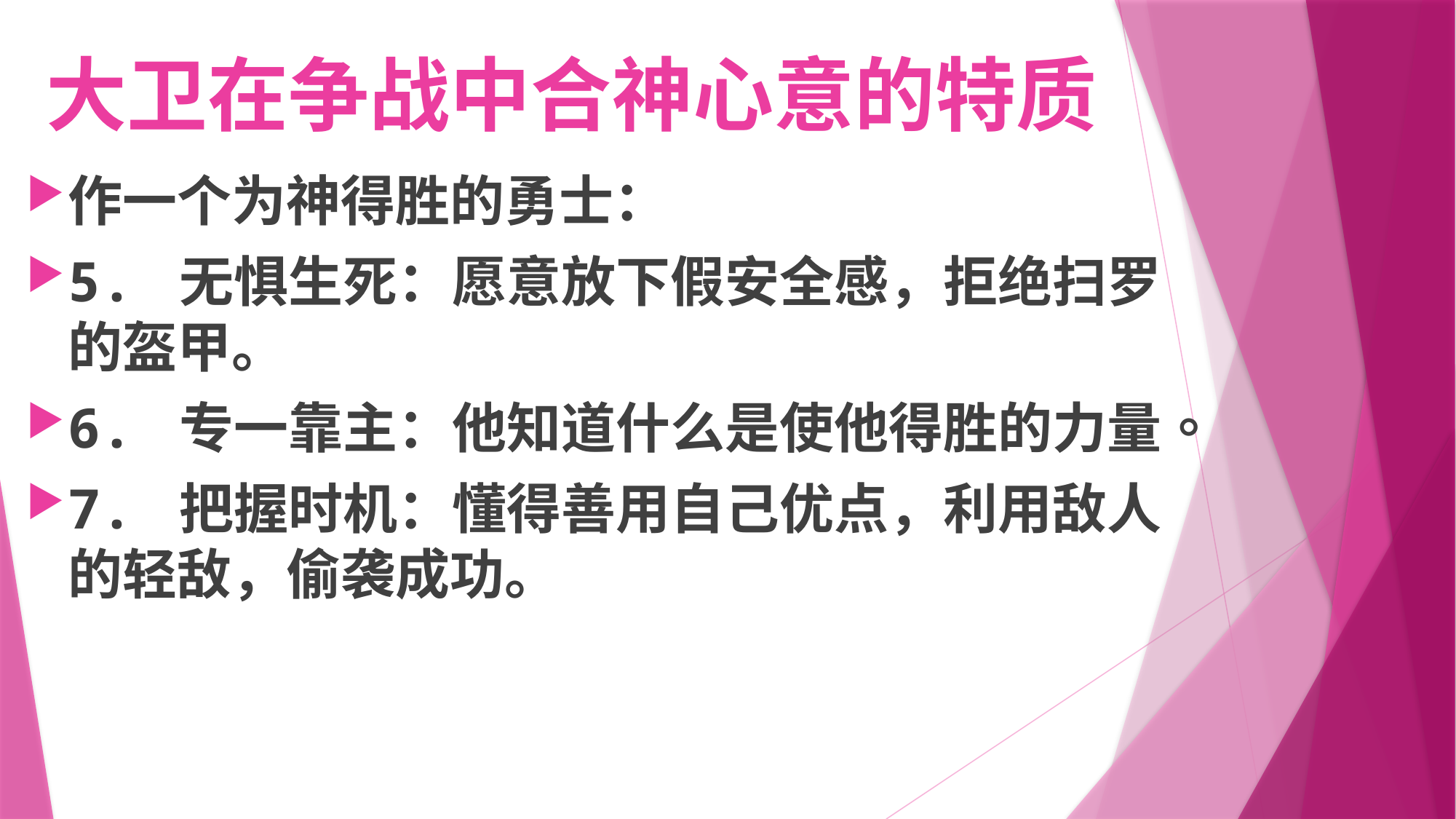

# 大卫在争战中合神心意的特质
作一个为神得胜的勇士：
5. 无惧生死：愿意放下假安全感，拒绝扫罗的盔甲。
6. 专一靠主：他知道什么是使他得胜的力量。
7. 把握时机：懂得善用自己优点，利用敌人的轻敌，偷袭成功。